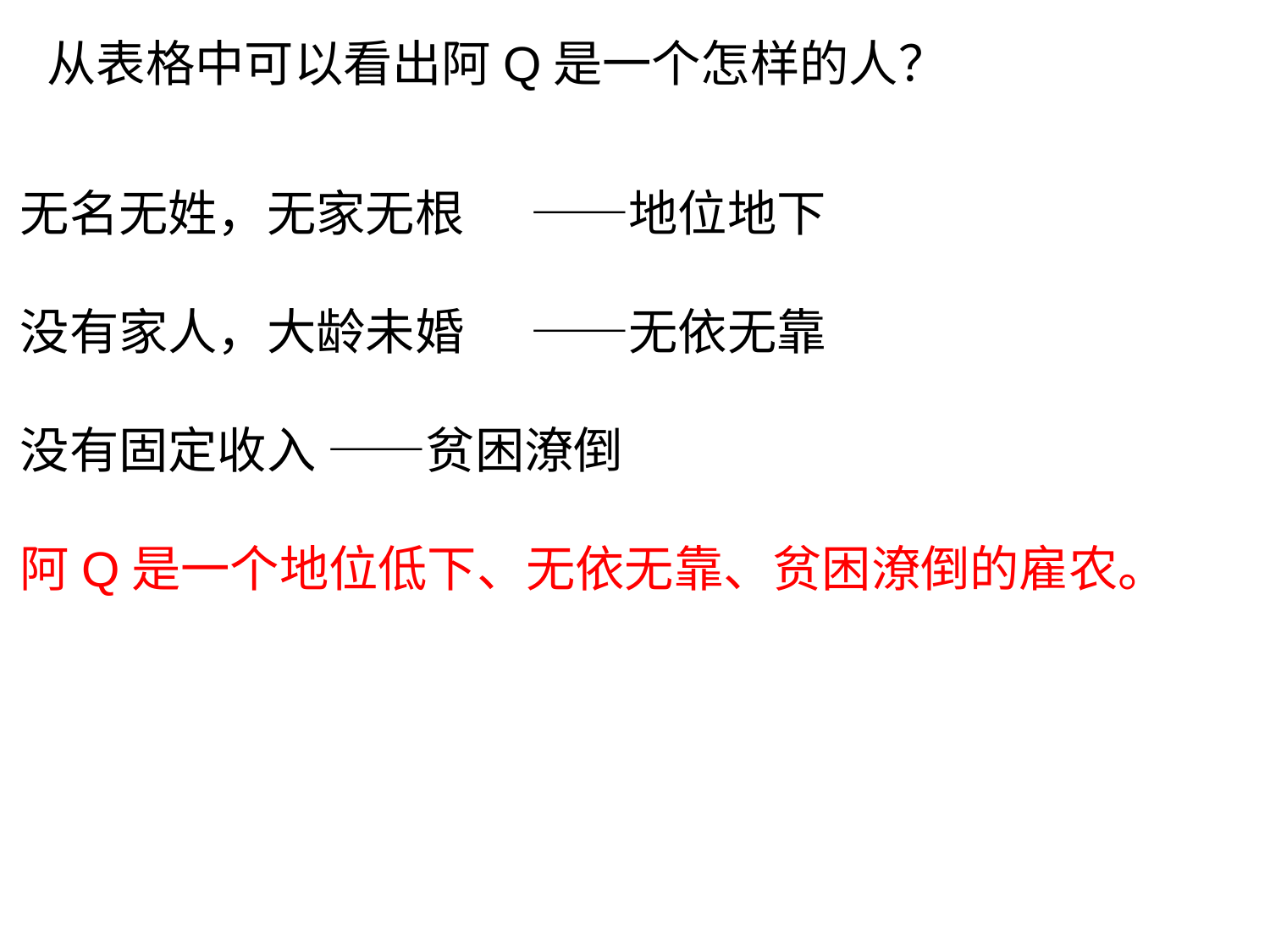

从表格中可以看出阿Q是一个怎样的人？
无名无姓，无家无根      ——地位地下

没有家人，大龄未婚      ——无依无靠

没有固定收入 ——贫困潦倒

阿Q是一个地位低下、无依无靠、贫困潦倒的雇农。